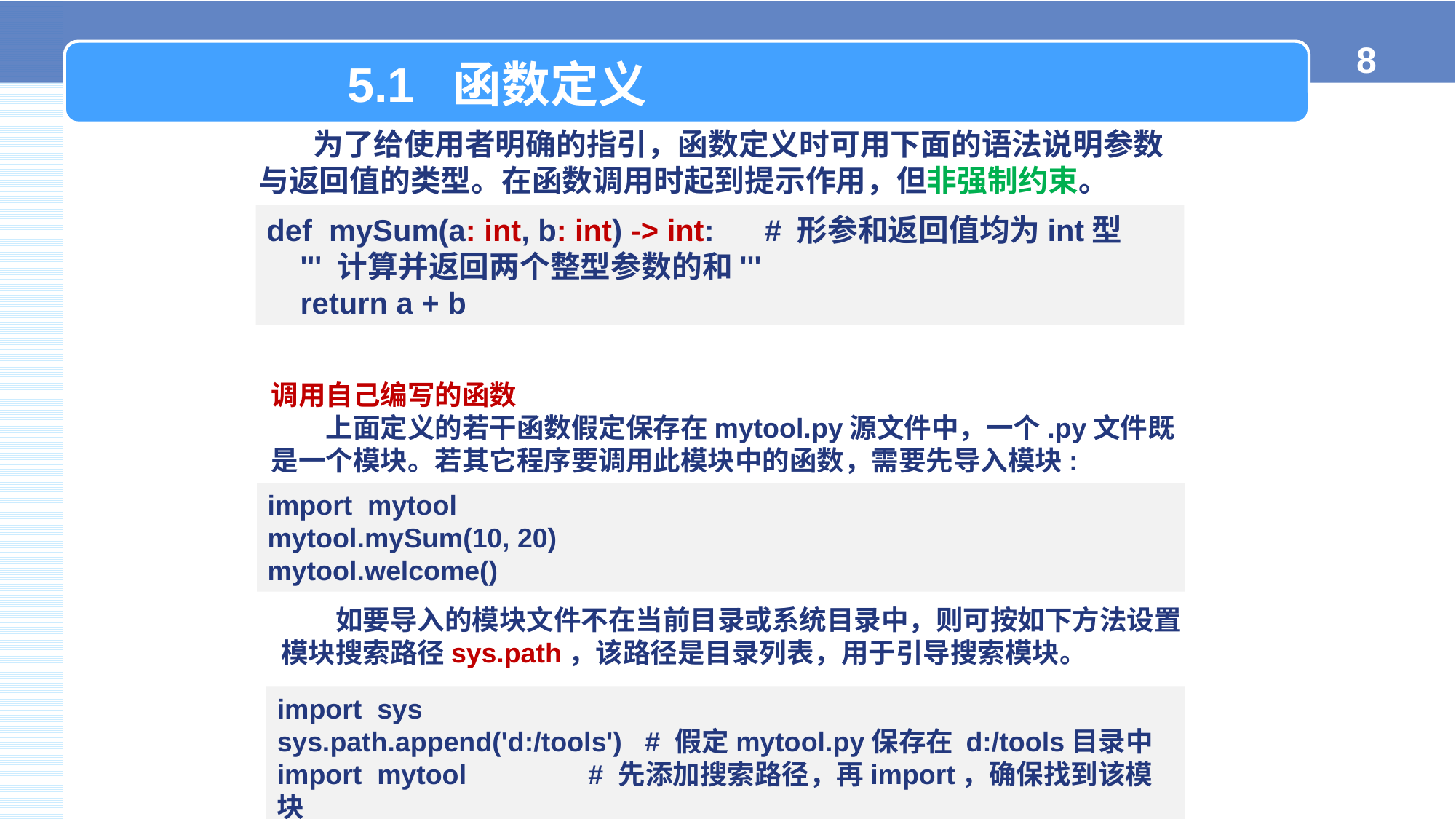

5.1  函数定义
为了给使用者明确的指引，函数定义时可用下面的语法说明参数与返回值的类型。在函数调用时起到提示作用，但非强制约束。
def  mySum(a: int, b: int) -> int:      # 形参和返回值均为int型
    ''' 计算并返回两个整型参数的和'''
    return a + b
调用自己编写的函数
上面定义的若干函数假定保存在mytool.py源文件中，一个.py文件既是一个模块。若其它程序要调用此模块中的函数，需要先导入模块:
import  mytool
mytool.mySum(10, 20)
mytool.welcome()
如要导入的模块文件不在当前目录或系统目录中，则可按如下方法设置模块搜索路径sys.path，该路径是目录列表，用于引导搜索模块。
import  sys
sys.path.append('d:/tools')   # 假定mytool.py保存在 d:/tools目录中
import  mytool                # 先添加搜索路径，再import，确保找到该模块